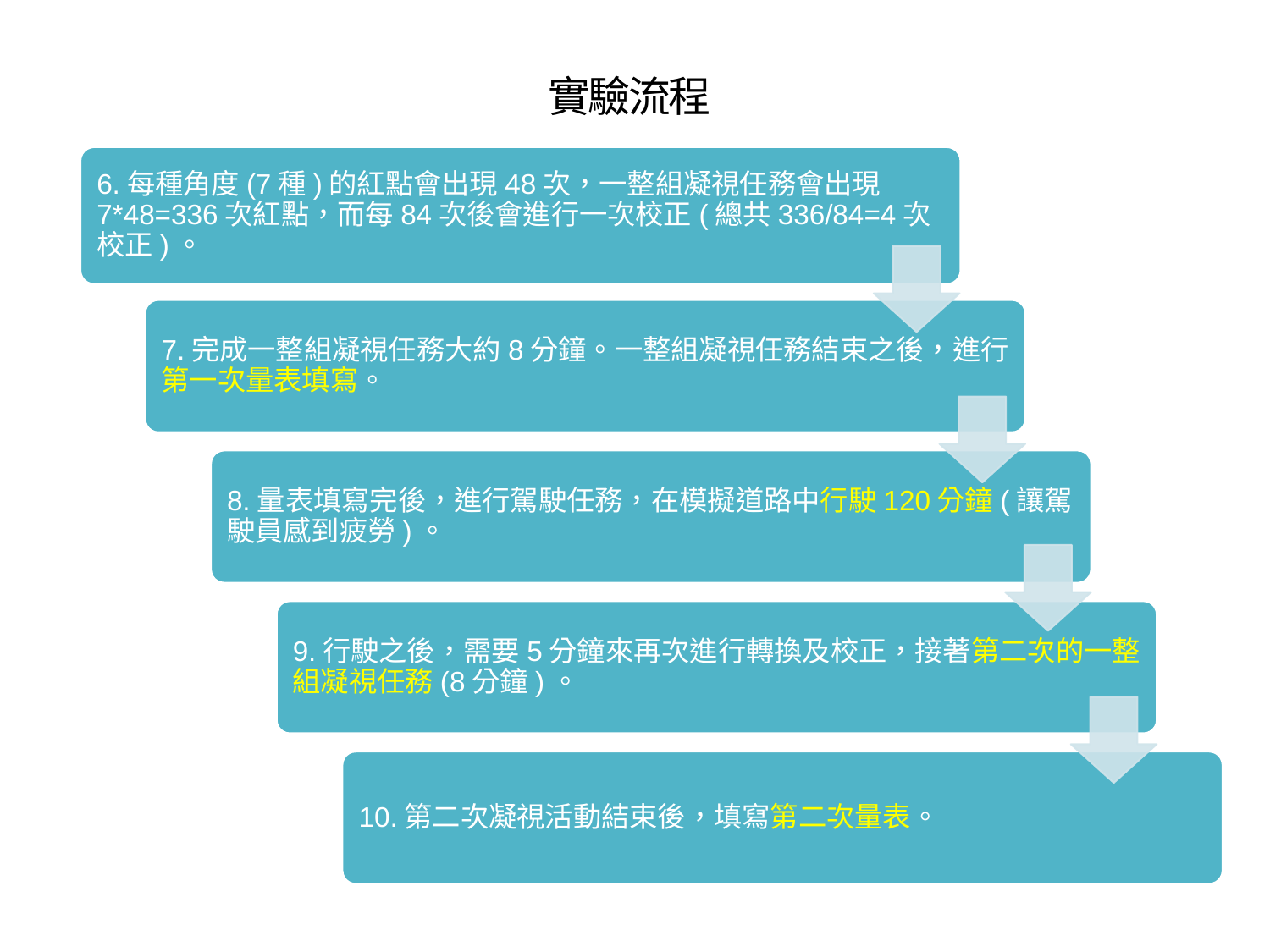

# 實驗流程
6.每種角度(7種)的紅點會出現48次，一整組凝視任務會出現7*48=336次紅點，而每84次後會進行一次校正(總共336/84=4次校正)。
7.完成一整組凝視任務大約8分鐘。一整組凝視任務結束之後，進行第一次量表填寫。
8.量表填寫完後，進行駕駛任務，在模擬道路中行駛120分鐘(讓駕駛員感到疲勞)。
9.行駛之後，需要5分鐘來再次進行轉換及校正，接著第二次的一整組凝視任務(8分鐘)。
10.第二次凝視活動結束後，填寫第二次量表。